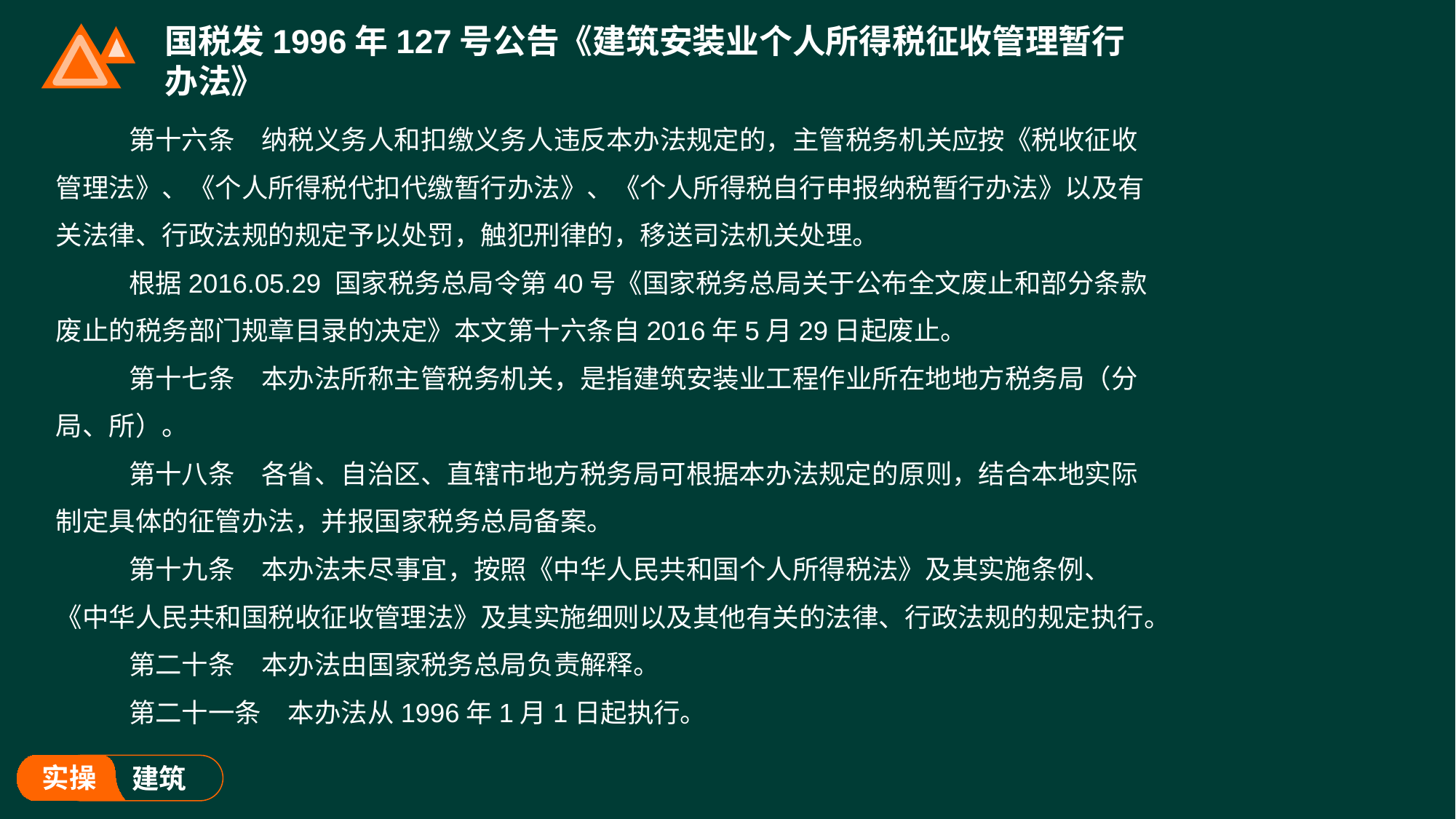

# 国税发1996年127号公告《建筑安装业个人所得税征收管理暂行办法》
第十六条　纳税义务人和扣缴义务人违反本办法规定的，主管税务机关应按《税收征收管理法》、《个人所得税代扣代缴暂行办法》、《个人所得税自行申报纳税暂行办法》以及有关法律、行政法规的规定予以处罚，触犯刑律的，移送司法机关处理。
根据2016.05.29 国家税务总局令第40号《国家税务总局关于公布全文废止和部分条款废止的税务部门规章目录的决定》本文第十六条自2016年5月29日起废止。
第十七条　本办法所称主管税务机关，是指建筑安装业工程作业所在地地方税务局（分局、所）。
第十八条　各省、自治区、直辖市地方税务局可根据本办法规定的原则，结合本地实际制定具体的征管办法，并报国家税务总局备案。
第十九条　本办法未尽事宜，按照《中华人民共和国个人所得税法》及其实施条例、《中华人民共和国税收征收管理法》及其实施细则以及其他有关的法律、行政法规的规定执行。
第二十条　本办法由国家税务总局负责解释。
第二十一条　本办法从1996年1月1日起执行。